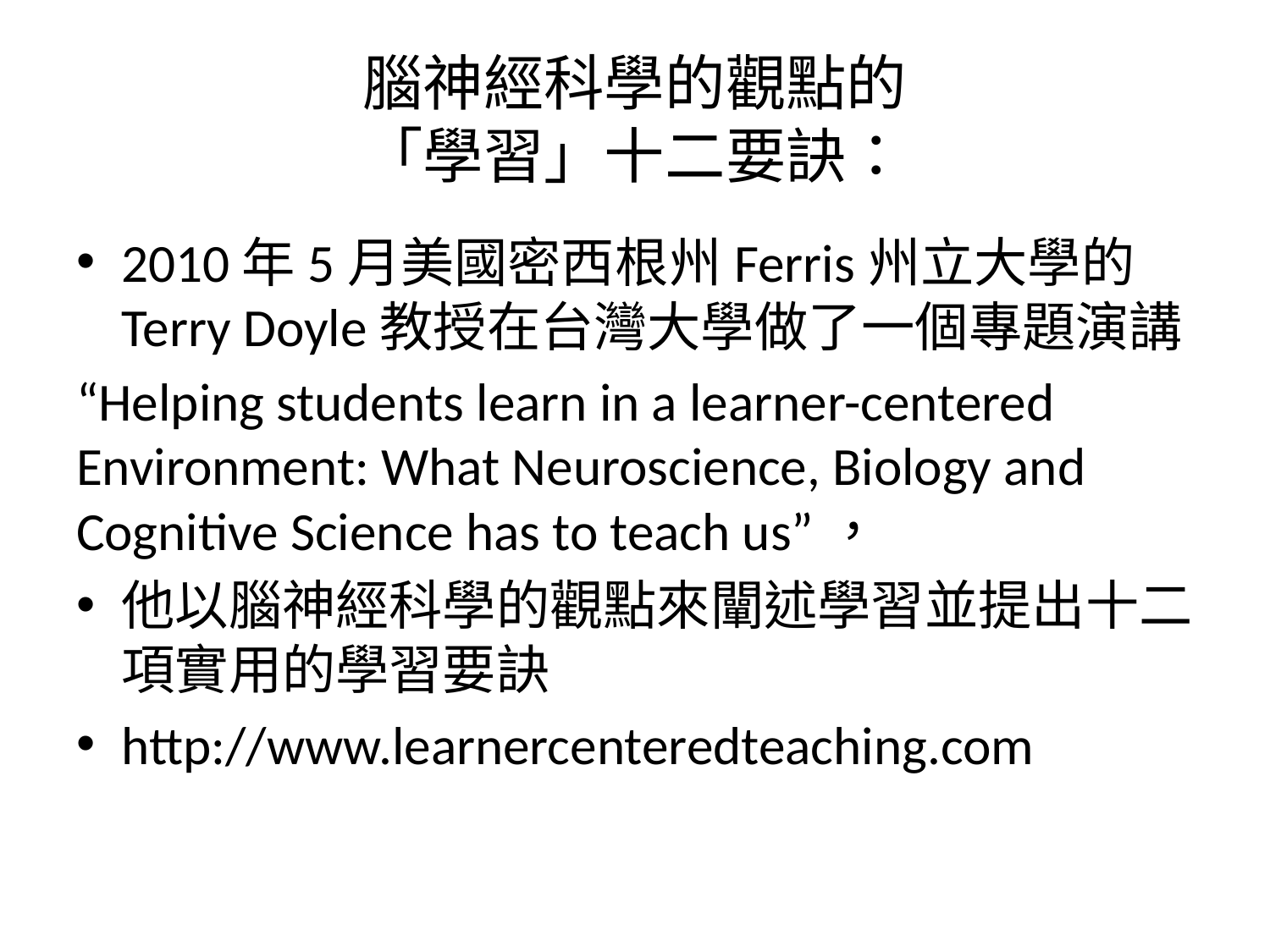

# 腦神經科學的觀點的 「學習」十二要訣：
2010年5月美國密西根州Ferris州立大學的Terry Doyle教授在台灣大學做了一個專題演講
“Helping students learn in a learner-centered Environment: What Neuroscience, Biology and Cognitive Science has to teach us”，
他以腦神經科學的觀點來闡述學習並提出十二項實用的學習要訣
http://www.learnercenteredteaching.com